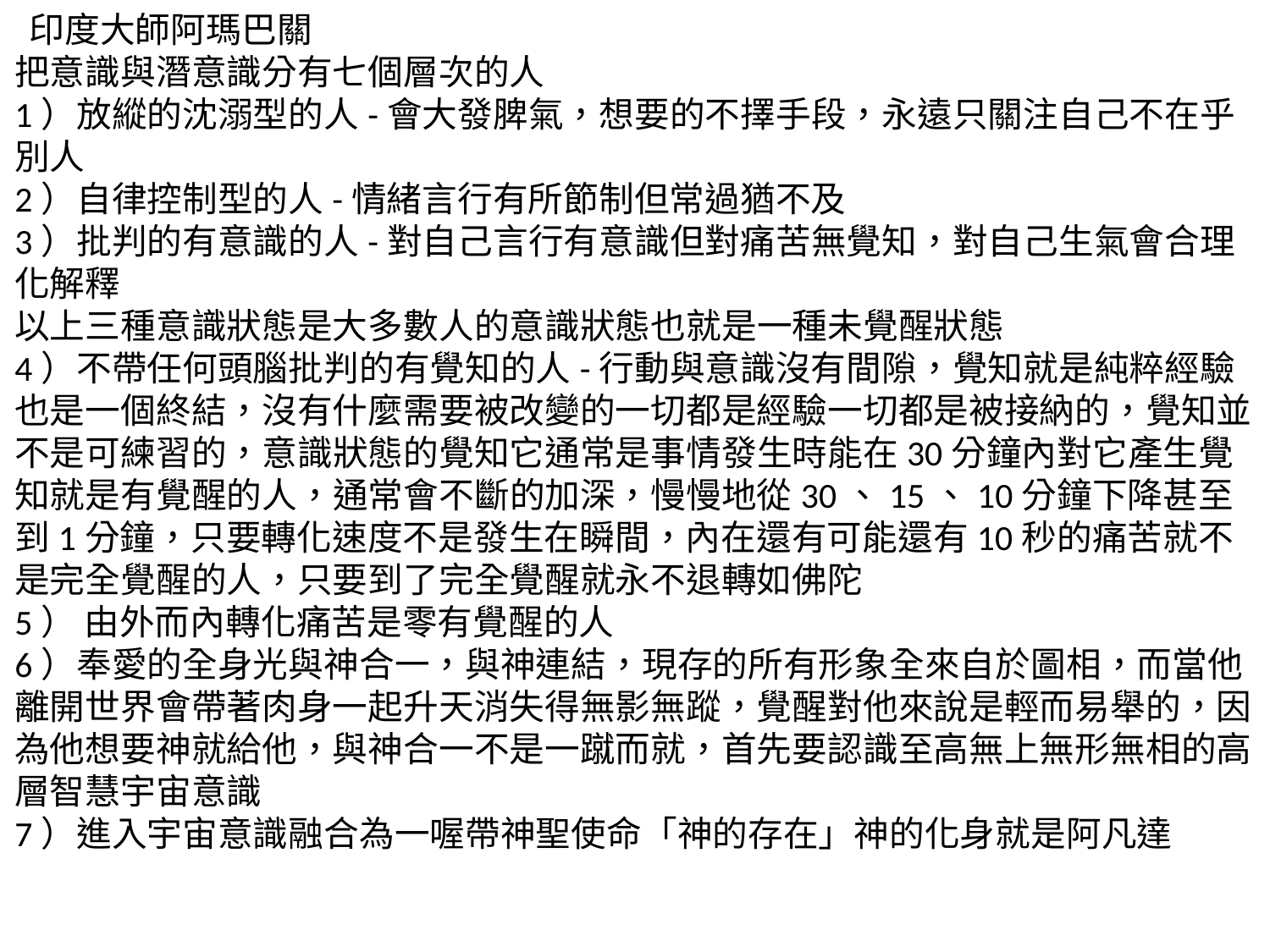

印度大師阿瑪巴關
把意識與潛意識分有七個層次的人
1）放縱的沈溺型的人-會大發脾氣，想要的不擇手段，永遠只關注自己不在乎別人
2）自律控制型的人-情緒言行有所節制但常過猶不及
3）批判的有意識的人-對自己言行有意識但對痛苦無覺知，對自己生氣會合理化解釋
以上三種意識狀態是大多數人的意識狀態也就是一種未覺醒狀態
4）不帶任何頭腦批判的有覺知的人-行動與意識沒有間隙，覺知就是純粹經驗也是一個終結，沒有什麼需要被改變的一切都是經驗一切都是被接納的，覺知並不是可練習的，意識狀態的覺知它通常是事情發生時能在30分鐘內對它產生覺知就是有覺醒的人，通常會不斷的加深，慢慢地從30、15、10分鐘下降甚至到1分鐘，只要轉化速度不是發生在瞬間，內在還有可能還有10秒的痛苦就不是完全覺醒的人，只要到了完全覺醒就永不退轉如佛陀
5） 由外而內轉化痛苦是零有覺醒的人
6）奉愛的全身光與神合一，與神連結，現存的所有形象全來自於圖相，而當他離開世界會帶著肉身一起升天消失得無影無蹤，覺醒對他來說是輕而易舉的，因為他想要神就給他，與神合一不是一蹴而就，首先要認識至高無上無形無相的高層智慧宇宙意識
7）進入宇宙意識融合為一喔帶神聖使命「神的存在」神的化身就是阿凡達